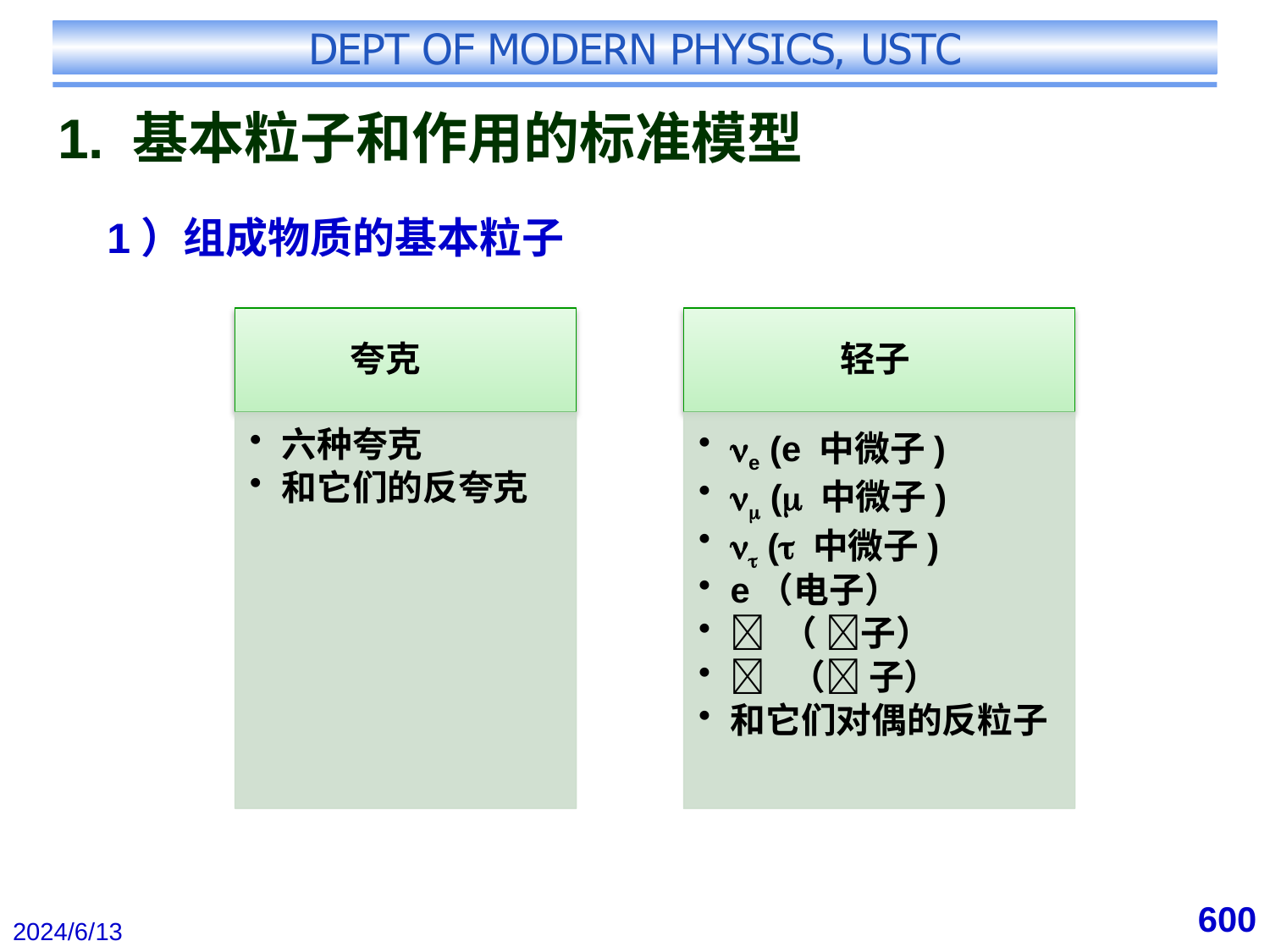

1. 基本粒子和作用的标准模型
1）组成物质的基本粒子
夸克
六种夸克
和它们的反夸克
轻子
νe (e 中微子)
νμ (μ 中微子)
ντ (τ 中微子)
e（电子）
μ （ μ子）
τ  （τ 子）
和它们对偶的反粒子
600
2024/6/13